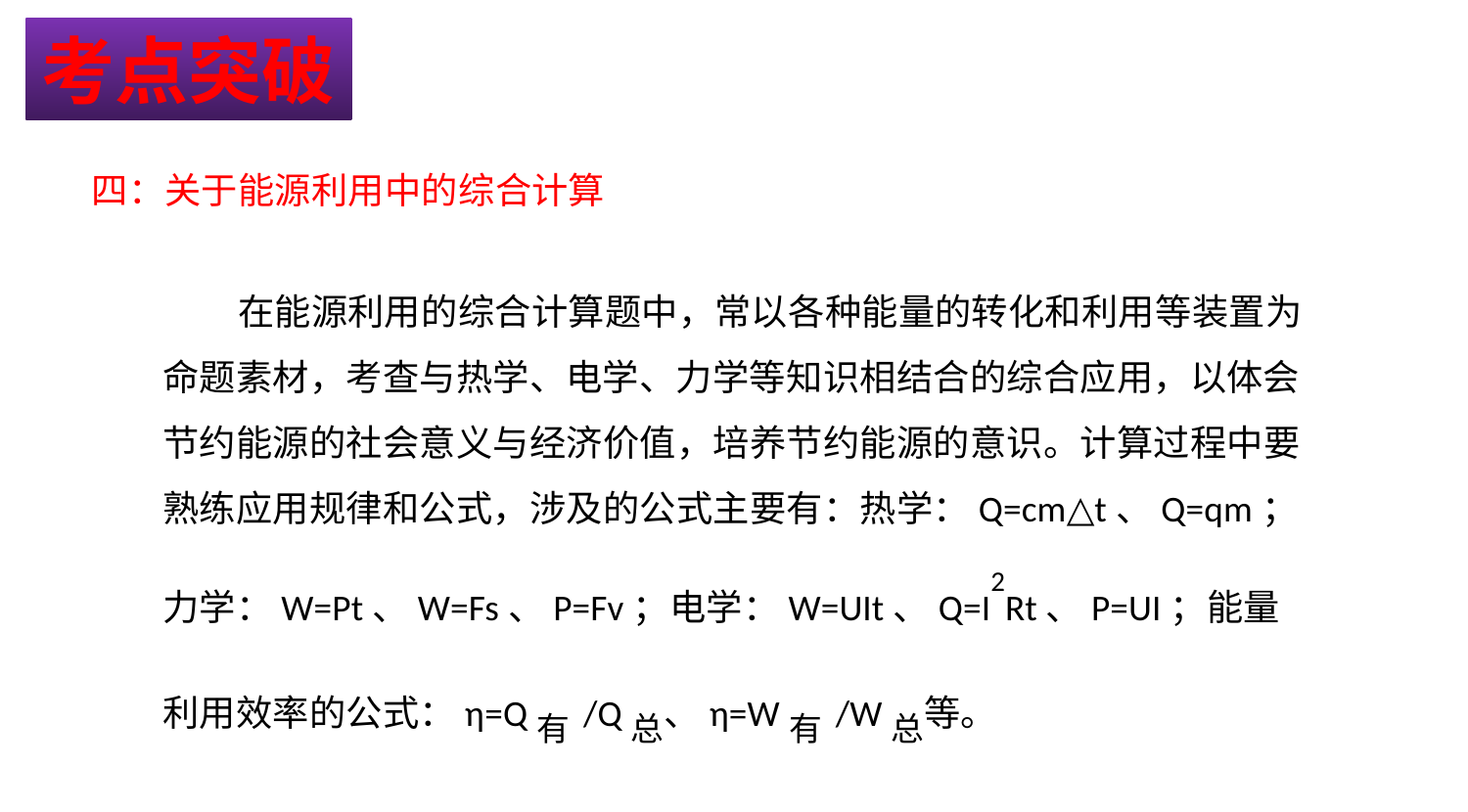

考点突破
四：关于能源利用中的综合计算
        在能源利用的综合计算题中，常以各种能量的转化和利用等装置为命题素材，考查与热学、电学、力学等知识相结合的综合应用，以体会节约能源的社会意义与经济价值，培养节约能源的意识。计算过程中要熟练应用规律和公式，涉及的公式主要有：热学：Q=cm△t、Q=qm；力学：W=Pt、W=Fs、P=Fv；电学：W=UIt、Q=I2Rt、P=UI；能量利用效率的公式：η=Q有/Q总、η=W有/W总等。